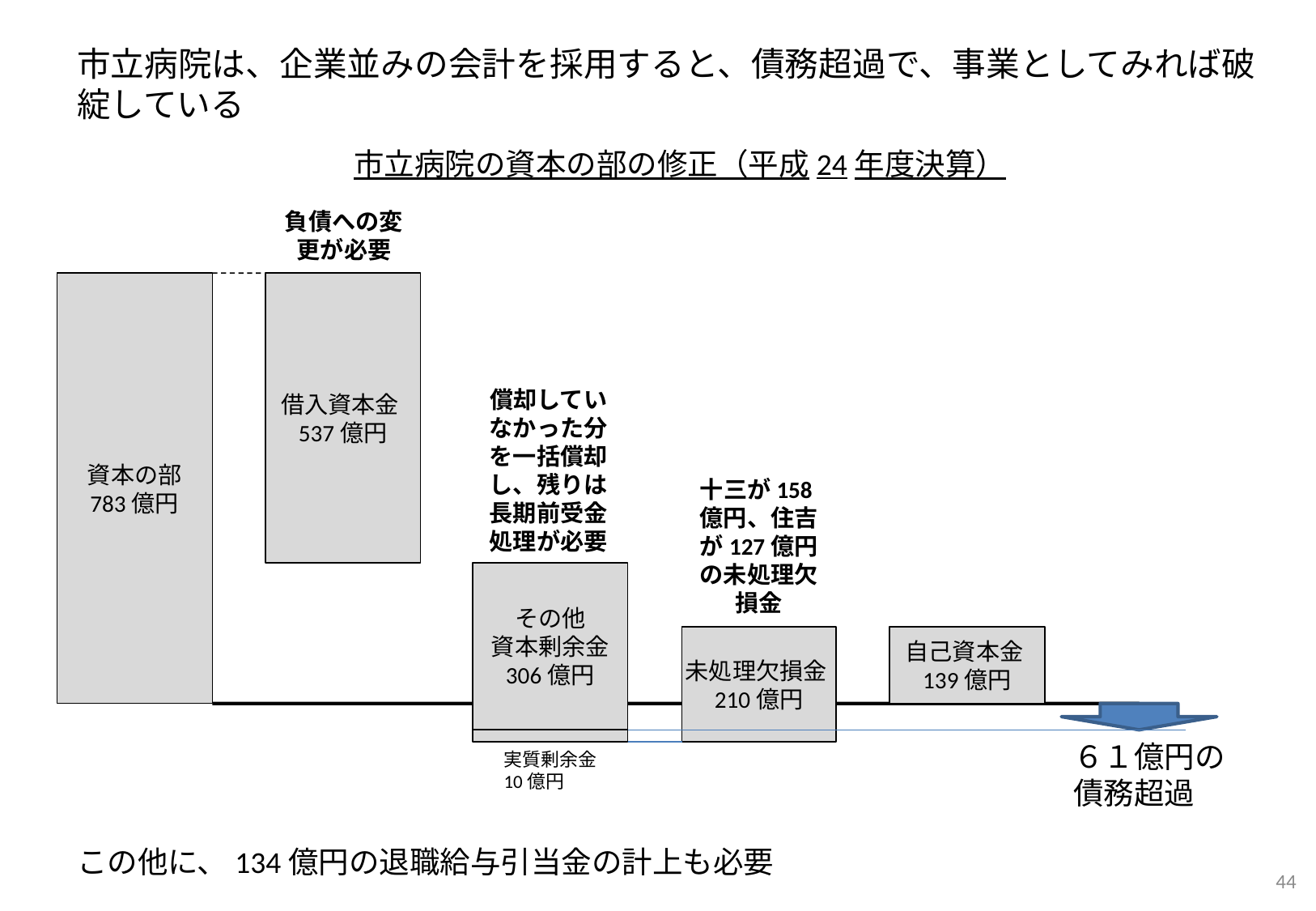

市立病院は、企業並みの会計を採用すると、債務超過で、事業としてみれば破綻している
市立病院の資本の部の修正（平成24年度決算）
負債への変更が必要
資本の部
783億円

借入資本金537億円
償却していなかった分を一括償却し、残りは長期前受金処理が必要
十三が158億円、住吉が127億円の未処理欠損金
その他
資本剰余金
306億円
未処理欠損金210億円
自己資本金139億円

６１億円の債務超過
実質剰余金
10億円
この他に、134億円の退職給与引当金の計上も必要
44